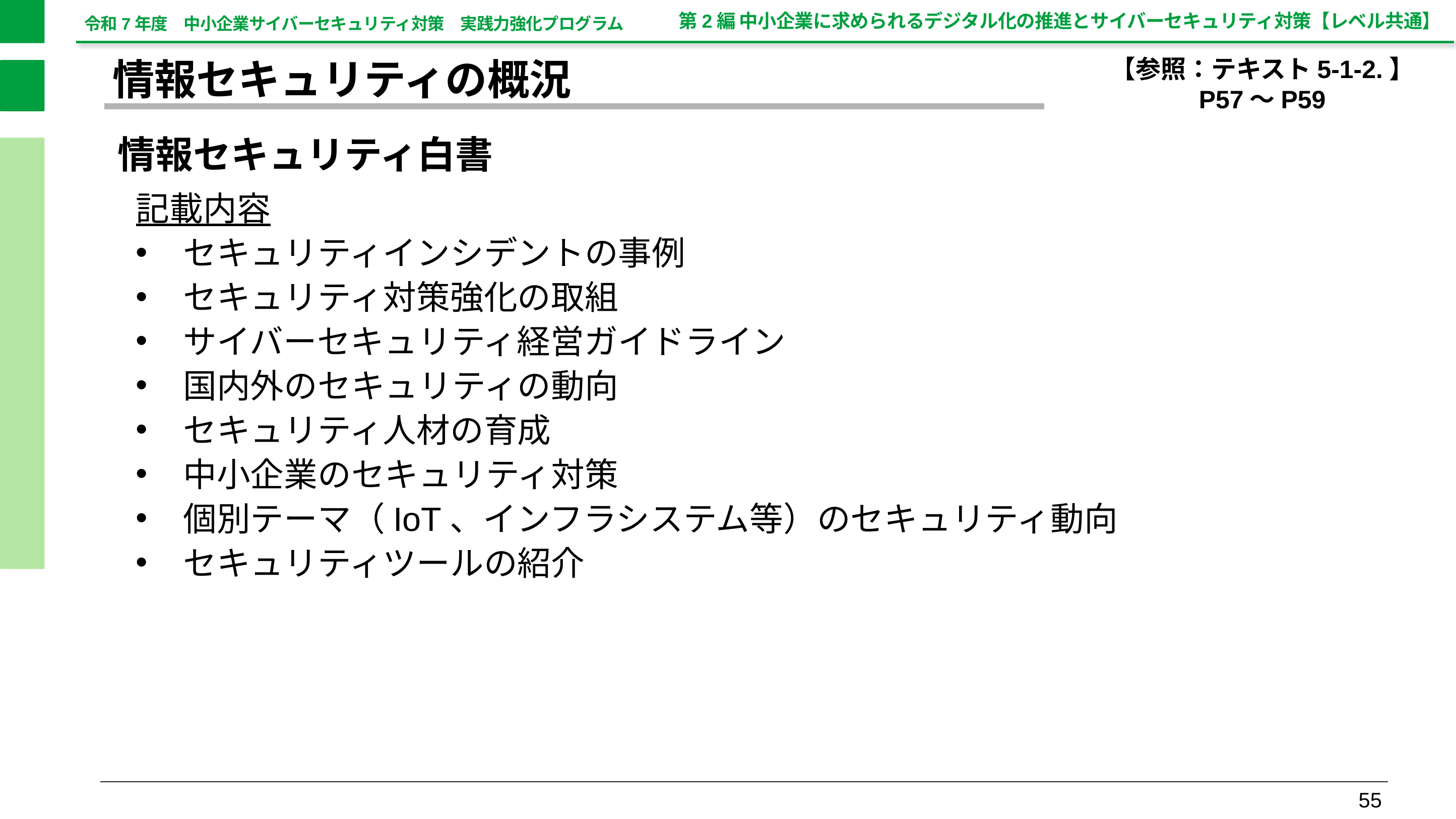

第2編 中小企業に求められるデジタル化の推進とサイバーセキュリティ対策【レベル共通】
【参照：テキスト5-1-2.】
P57～P59
情報セキュリティの概況
情報セキュリティ白書
記載内容
セキュリティインシデントの事例
セキュリティ対策強化の取組
サイバーセキュリティ経営ガイドライン
国内外のセキュリティの動向
セキュリティ人材の育成
中小企業のセキュリティ対策
個別テーマ（IoT、インフラシステム等）のセキュリティ動向
セキュリティツールの紹介